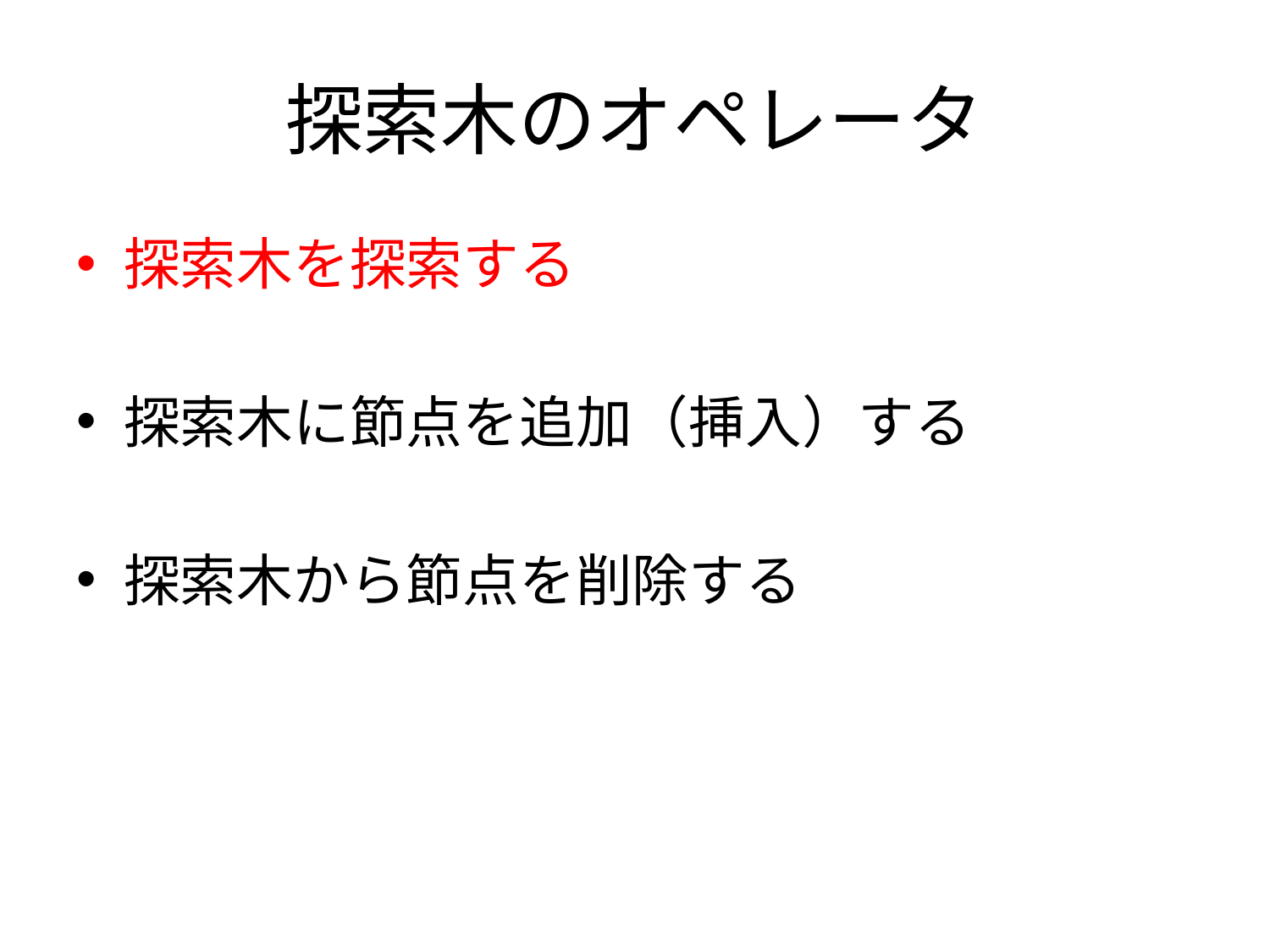

# 探索木のオペレータ
探索木を探索する

探索木に節点を追加（挿入）する

探索木から節点を削除する